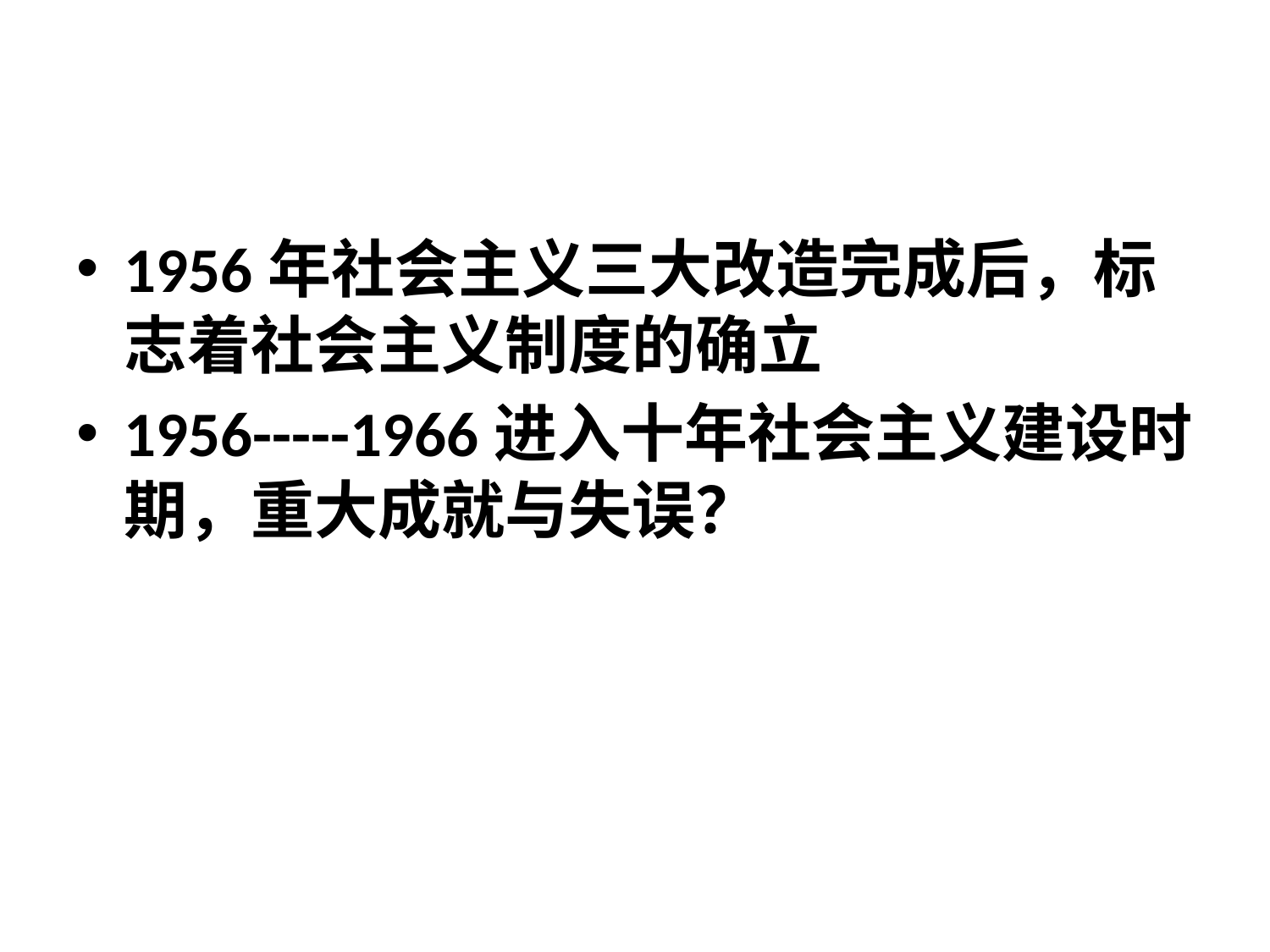

#
1956年社会主义三大改造完成后，标志着社会主义制度的确立
1956-----1966进入十年社会主义建设时期，重大成就与失误？